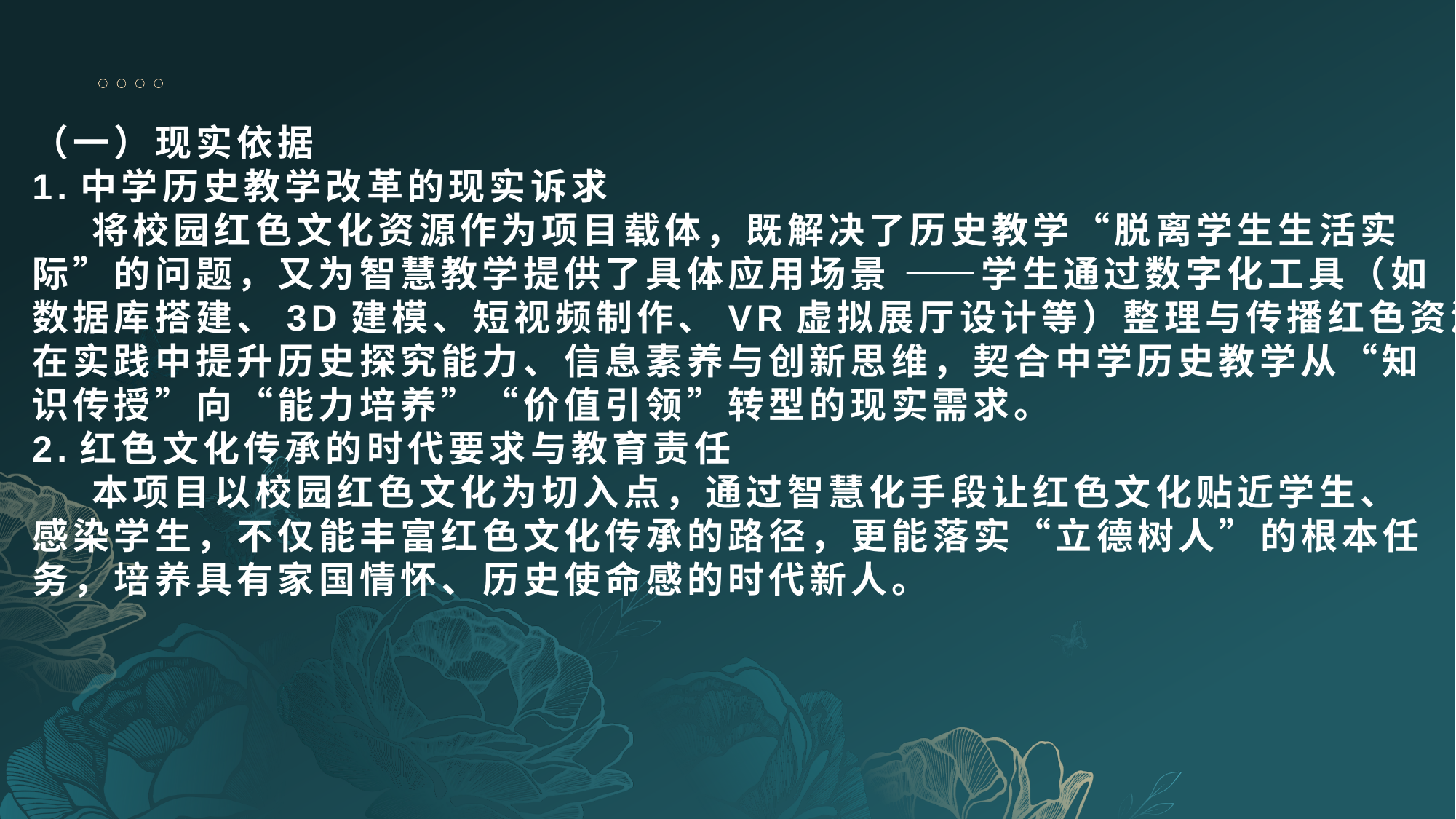

（一）现实依据
1.中学历史教学改革的现实诉求
    将校园红色文化资源作为项目载体，既解决了历史教学“脱离学生生活实
际”的问题，又为智慧教学提供了具体应用场景 ——学生通过数字化工具（如
数据库搭建、3D建模、短视频制作、VR虚拟展厅设计等）整理与传播红色资源，
在实践中提升历史探究能力、信息素养与创新思维，契合中学历史教学从“知
识传授”向“能力培养”“价值引领”转型的现实需求。
2.红色文化传承的时代要求与教育责任
    本项目以校园红色文化为切入点，通过智慧化手段让红色文化贴近学生、
感染学生，不仅能丰富红色文化传承的路径，更能落实“立德树人”的根本任
务，培养具有家国情怀、历史使命感的时代新人。